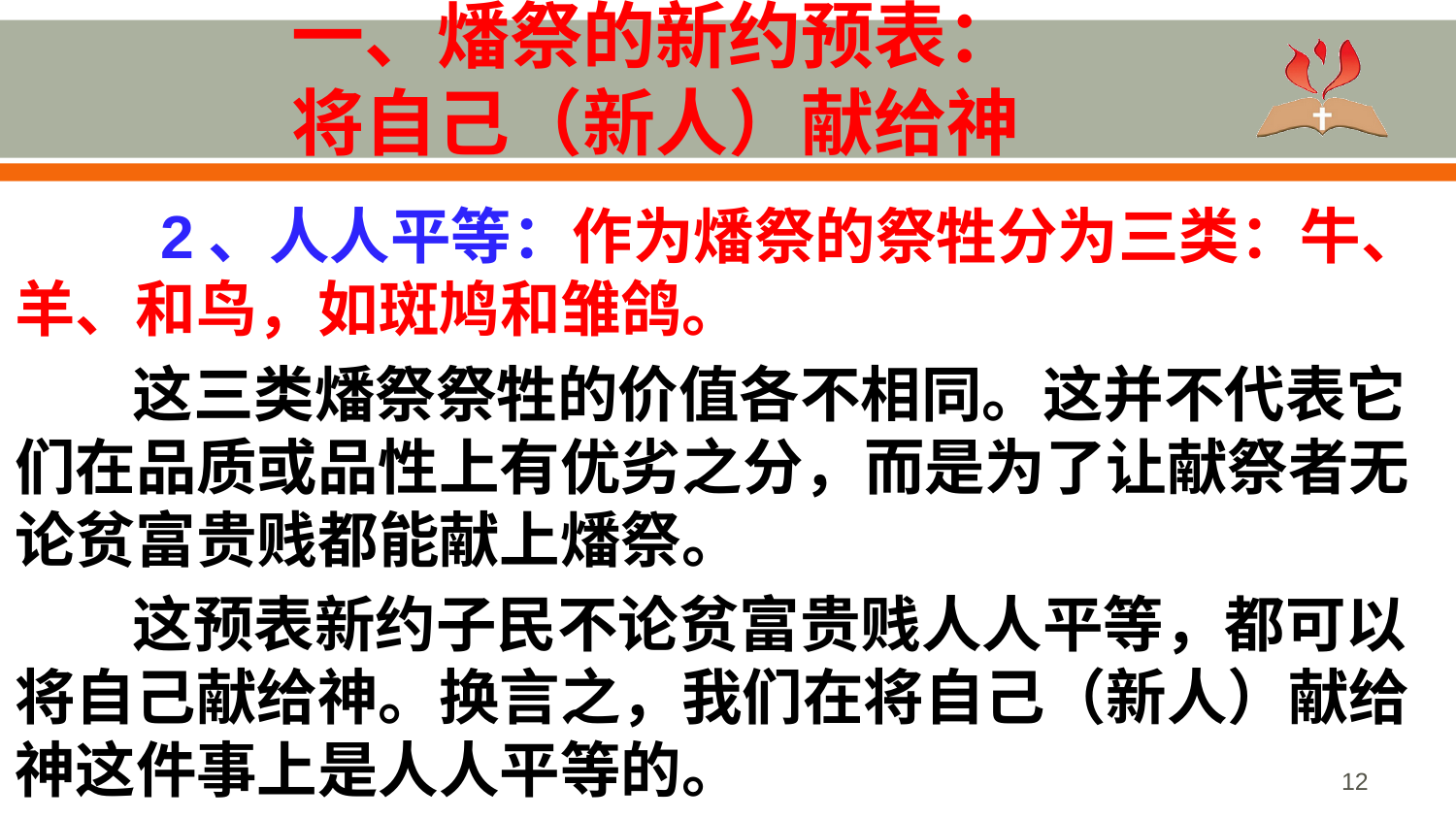

# 一、燔祭的新约预表： 将自己（新人）献给神
	2、人人平等：作为燔祭的祭牲分为三类：牛、羊、和鸟，如斑鸠和雏鸽。
这三类燔祭祭牲的价值各不相同。这并不代表它们在品质或品性上有优劣之分，而是为了让献祭者无论贫富贵贱都能献上燔祭。
这预表新约子民不论贫富贵贱人人平等，都可以将自己献给神。换言之，我们在将自己（新人）献给神这件事上是人人平等的。

12